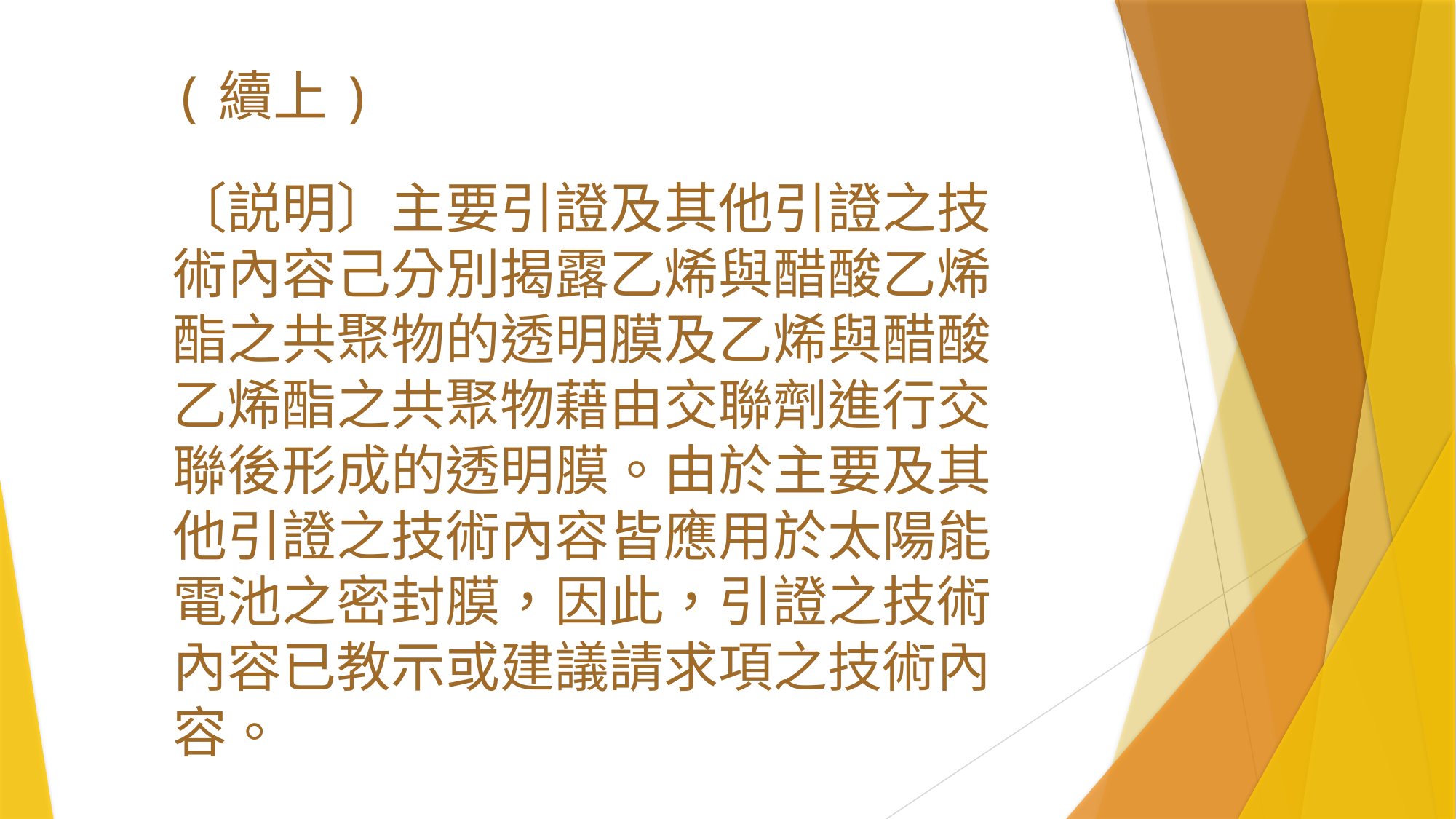

(續上)
# 〔説明〕主要引證及其他引證之技術內容己分別揭露乙烯與醋酸乙烯酯之共聚物的透明膜及乙烯與醋酸乙烯酯之共聚物藉由交聯劑進行交聯後形成的透明膜。由於主要及其他引證之技術內容皆應用於太陽能電池之密封膜，因此，引證之技術內容已教示或建議請求項之技術內容。